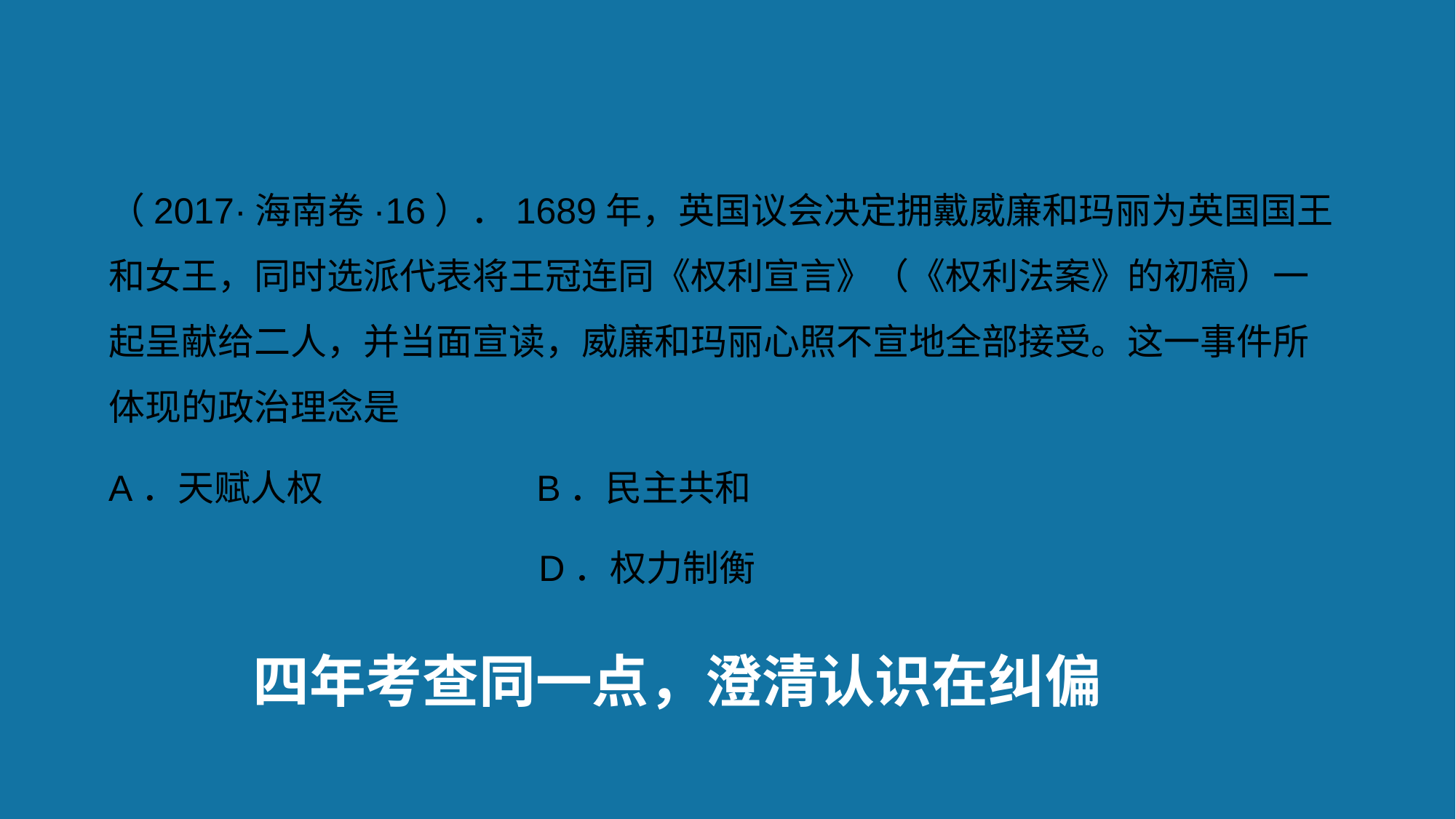

四、师者勤于思考，旗帜引导教学

（2017·海南卷·16）．1689年，英国议会决定拥戴威廉和玛丽为英国国王和女王，同时选派代表将王冠连同《权利宣言》（《权利法案》的初稿）一起呈献给二人，并当面宣读，威廉和玛丽心照不宣地全部接受。这一事件所体现的政治理念是
A．天赋人权                         B．民主共和
C．君主立宪                         D．权力制衡
四年考查同一点，澄清认识在纠偏